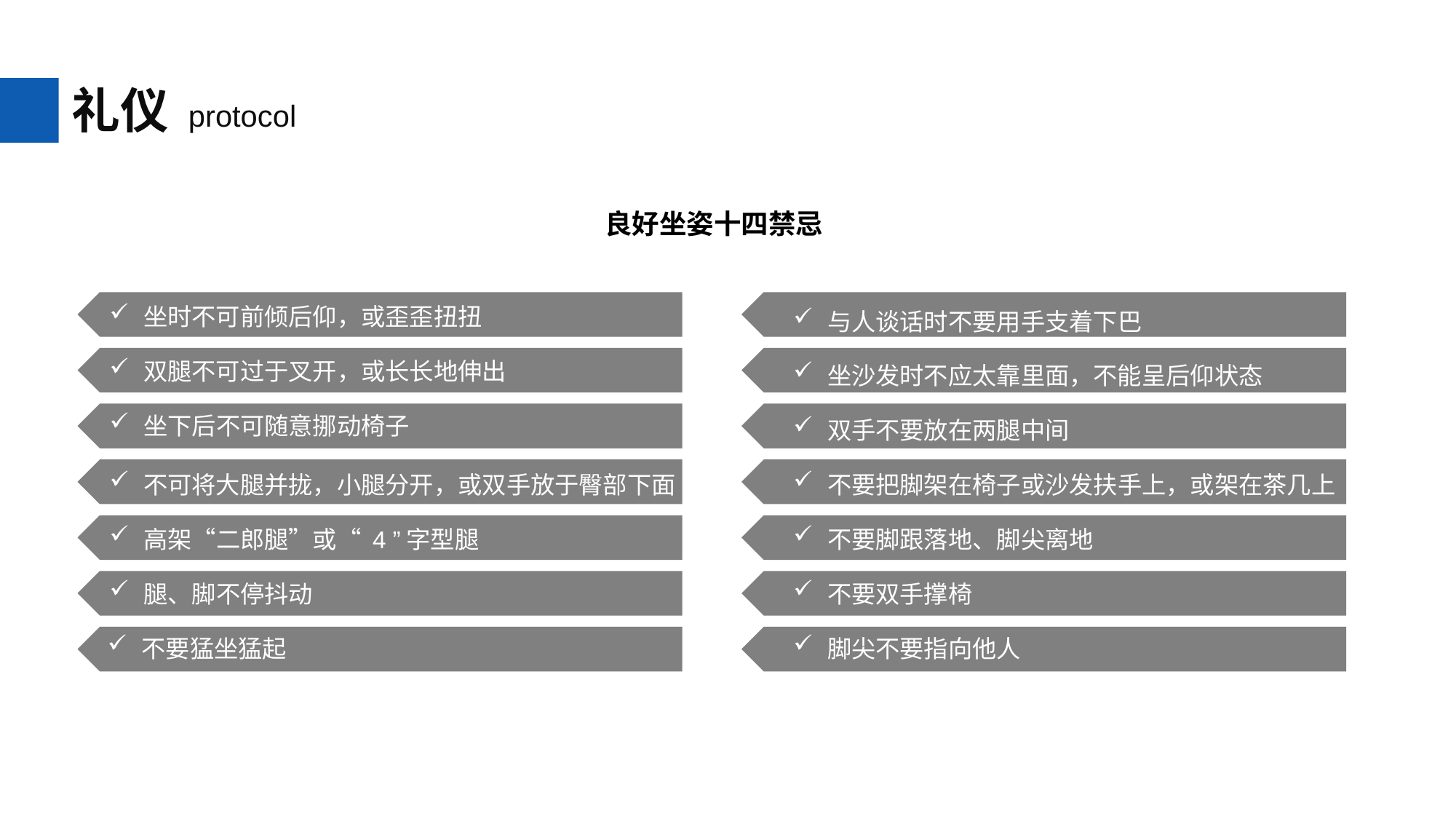

礼仪

 protocol
良好坐姿十四禁忌
与人谈话时不要用手支着下巴

坐时不可前倾后仰，或歪歪扭扭

双腿不可过于叉开，或长长地伸出
坐沙发时不应太靠里面，不能呈后仰状态

坐下后不可随意挪动椅子
双手不要放在两腿中间

不可将大腿并拢，小腿分开，或双手放于臀部下面
不要把脚架在椅子或沙发扶手上，或架在茶几上

高架“二郎腿”或“ 4 ”字型腿
不要脚跟落地、脚尖离地

腿、脚不停抖动
不要双手撑椅

不要猛坐猛起
脚尖不要指向他人